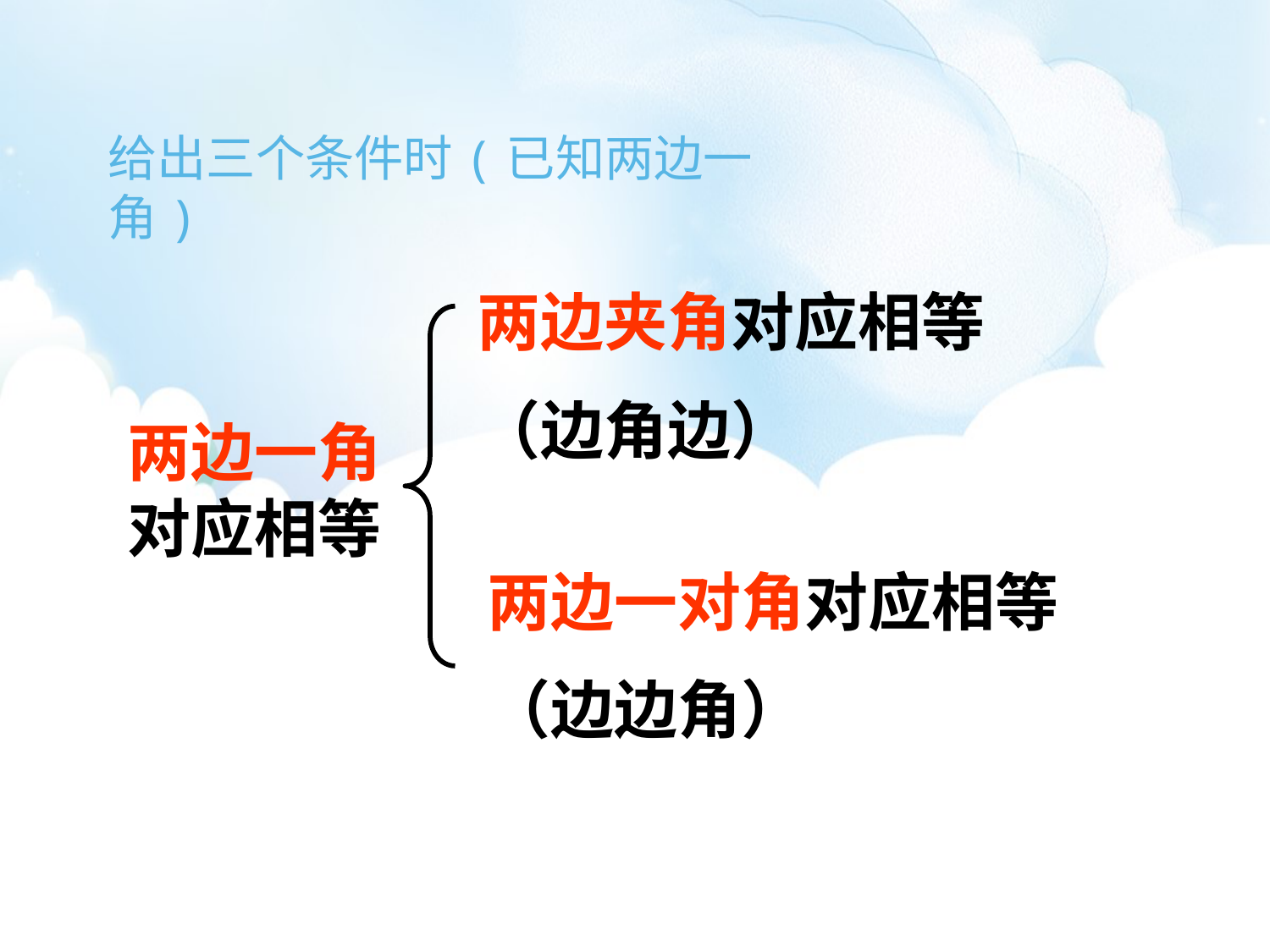

给出三个条件时(已知两边一角)
两边夹角对应相等
（边角边）

两边一角对应相等
两边一对角对应相等
（边边角）